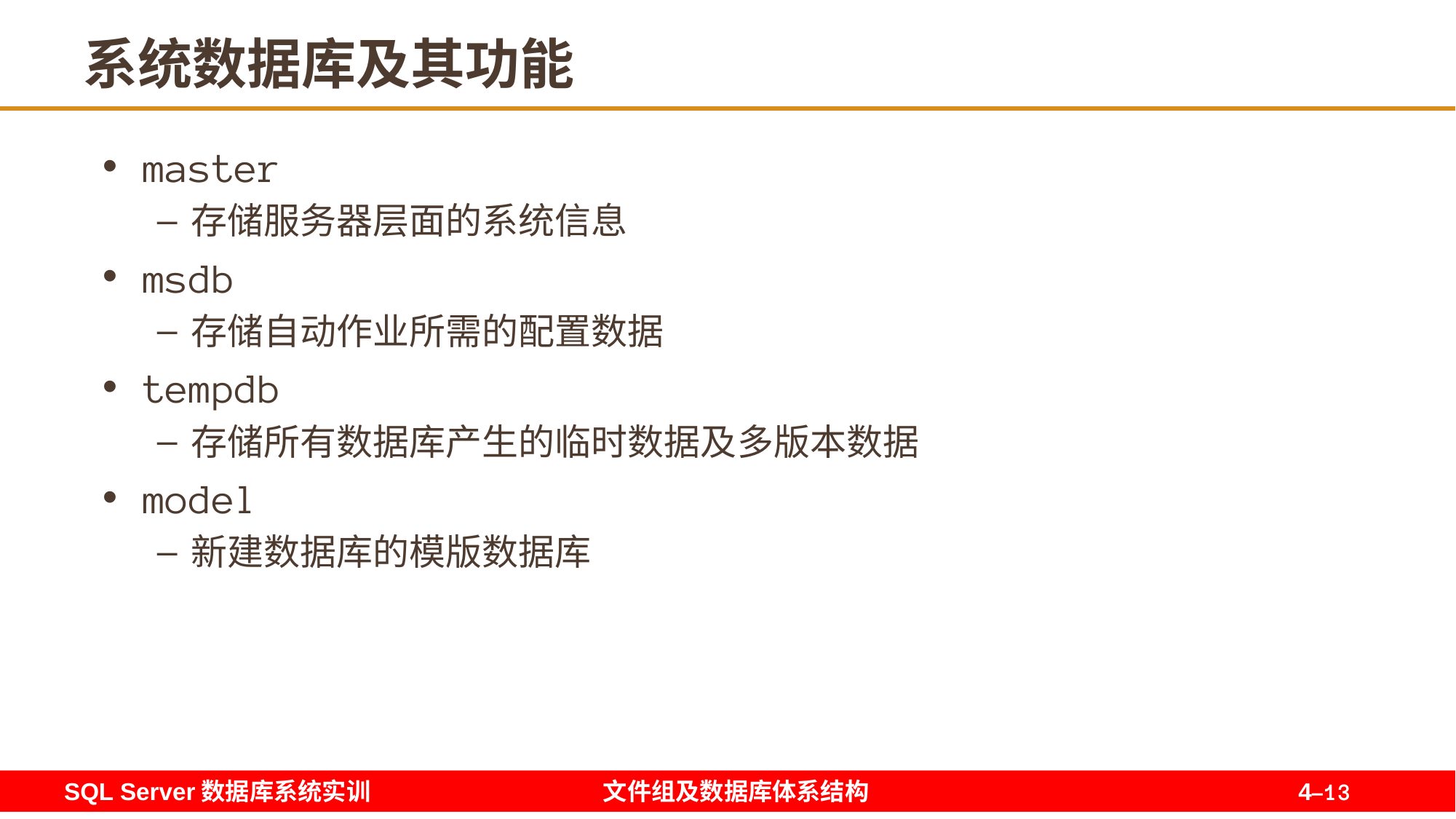

13
# 系统数据库及其功能
master
存储服务器层面的系统信息
msdb
存储自动作业所需的配置数据
tempdb
存储所有数据库产生的临时数据及多版本数据
model
新建数据库的模版数据库